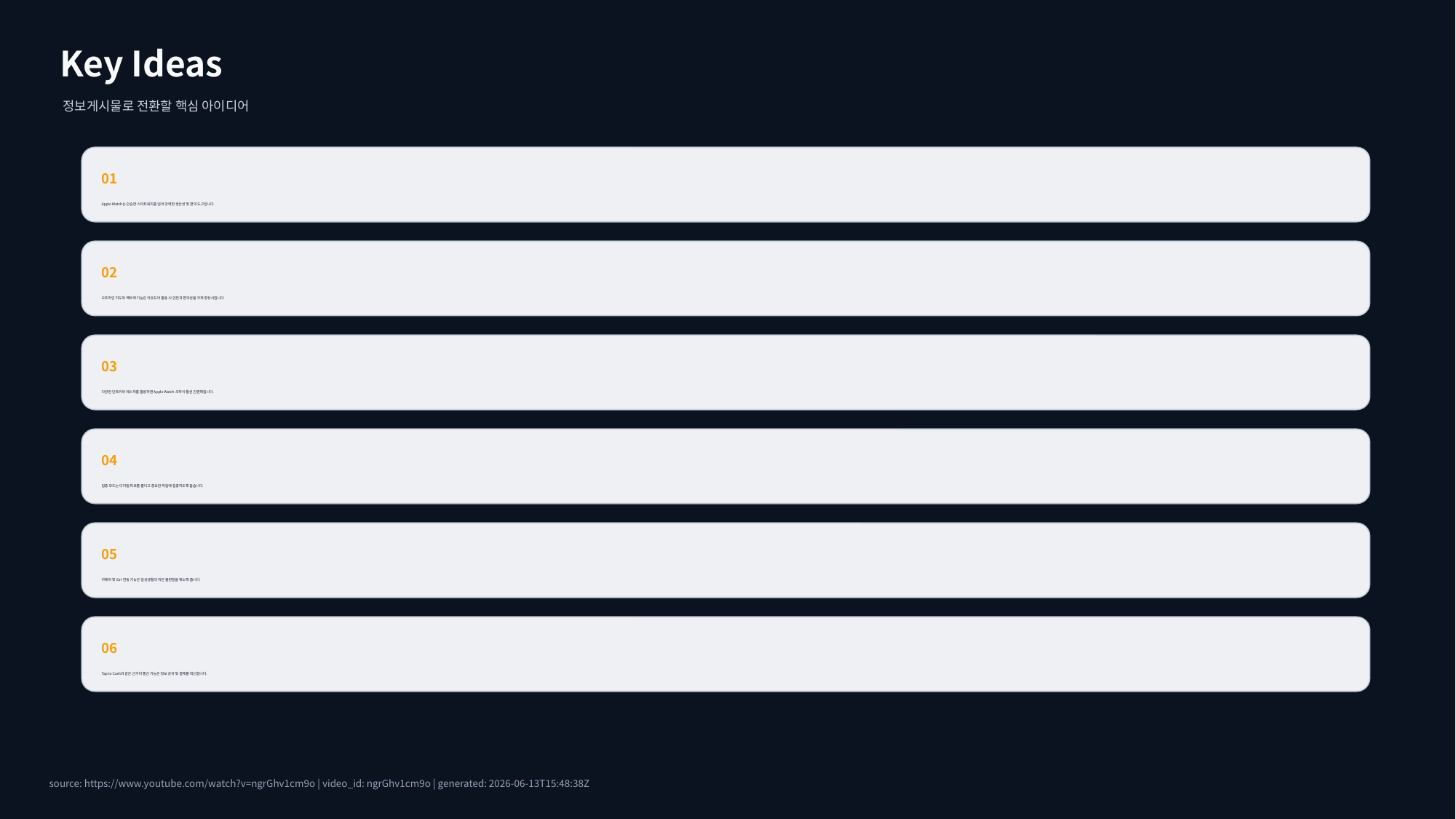

Key Ideas
정보게시물로 전환할 핵심 아이디어

01
Apple Watch는 단순한 스마트워치를 넘어 강력한 생산성 및 편의 도구입니다.

02
오프라인 지도와 백트랙 기능은 아웃도어 활동 시 안전과 편의성을 크게 향상시킵니다.

03
다양한 단축키와 제스처를 활용하면 Apple Watch 조작이 훨씬 간편해집니다.

04
집중 모드는 디지털 피로를 줄이고 중요한 작업에 집중하도록 돕습니다.

05
카메라 및 Siri 연동 기능은 일상생활의 작은 불편함을 해소해 줍니다.

06
Tap to Cash와 같은 근거리 통신 기능은 정보 공유 및 결제를 혁신합니다.
source: https://www.youtube.com/watch?v=ngrGhv1cm9o | video_id: ngrGhv1cm9o | generated: 2026-06-13T15:48:38Z